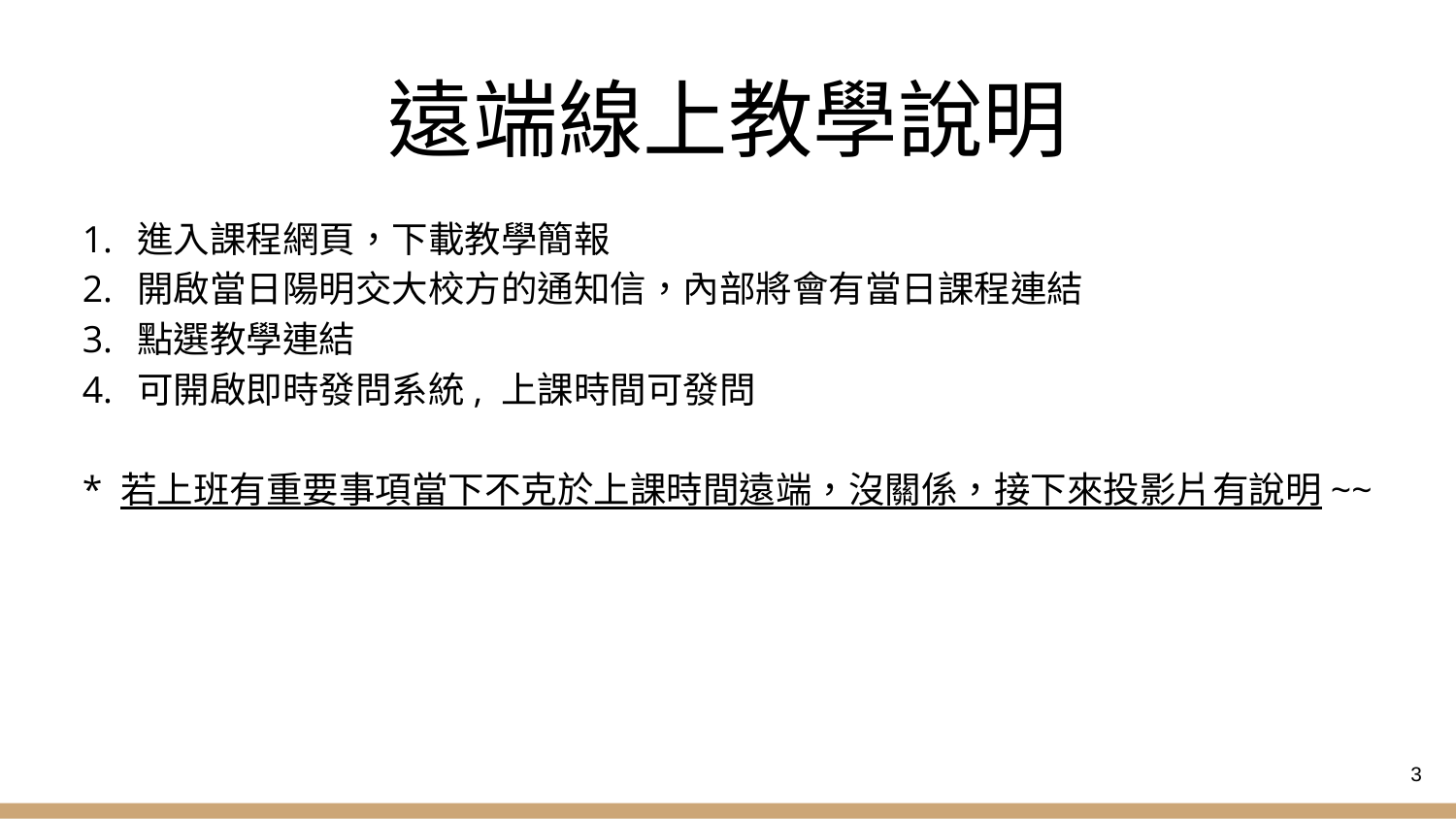

# 遠端線上教學說明
進入課程網頁，下載教學簡報
開啟當日陽明交大校方的通知信，內部將會有當日課程連結
點選教學連結
可開啟即時發問系統, 上課時間可發問

* 若上班有重要事項當下不克於上課時間遠端，沒關係，接下來投影片有說明~~
3